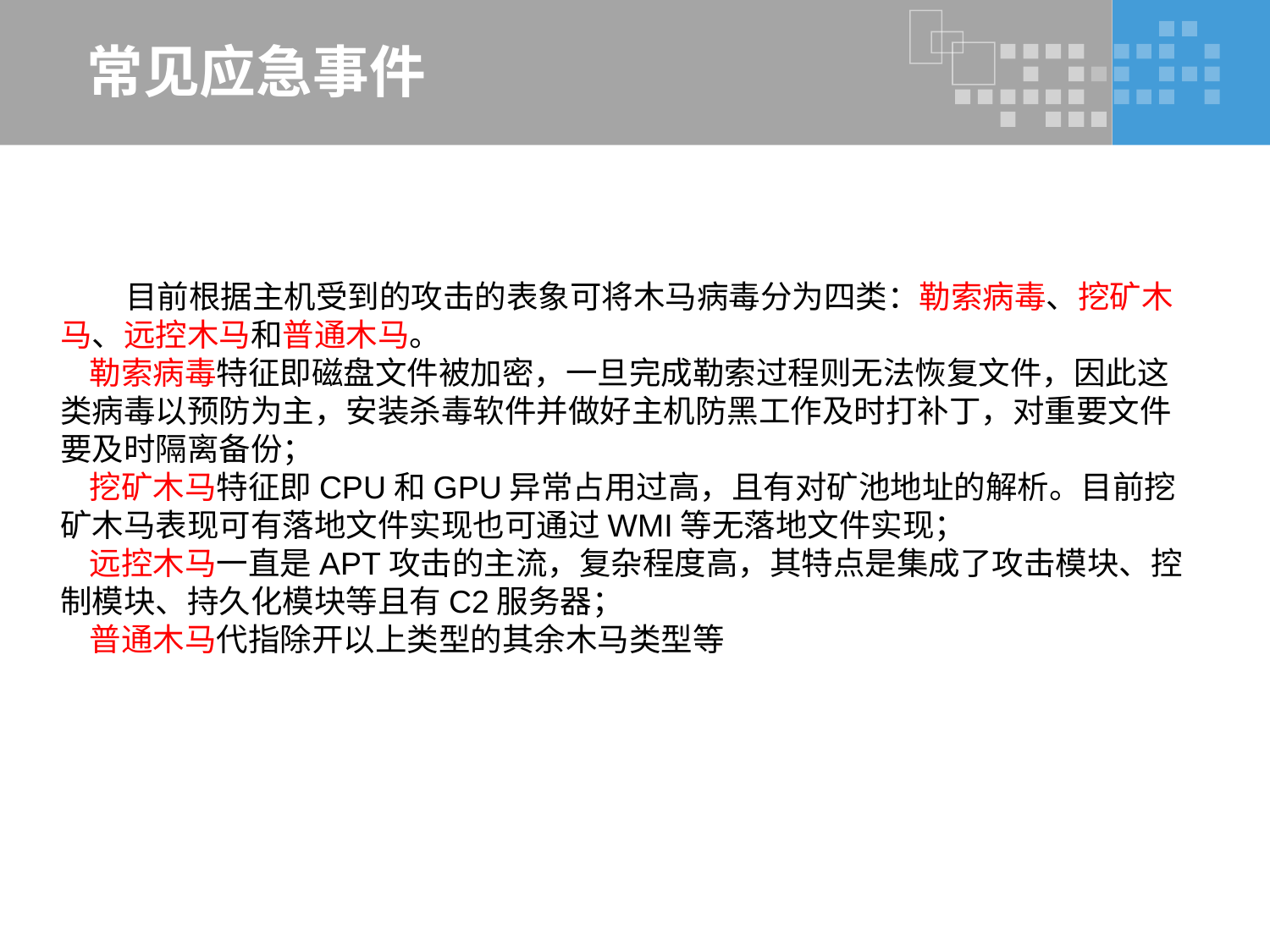

# 常见应急事件
        目前根据主机受到的攻击的表象可将木马病毒分为四类：勒索病毒、挖矿木马、远控木马和普通木马。
   勒索病毒特征即磁盘文件被加密，一旦完成勒索过程则无法恢复文件，因此这类病毒以预防为主，安装杀毒软件并做好主机防黑工作及时打补丁，对重要文件要及时隔离备份；
   挖矿木马特征即CPU和GPU异常占用过高，且有对矿池地址的解析。目前挖矿木马表现可有落地文件实现也可通过WMI等无落地文件实现；
   远控木马一直是APT攻击的主流，复杂程度高，其特点是集成了攻击模块、控制模块、持久化模块等且有C2服务器；
   普通木马代指除开以上类型的其余木马类型等